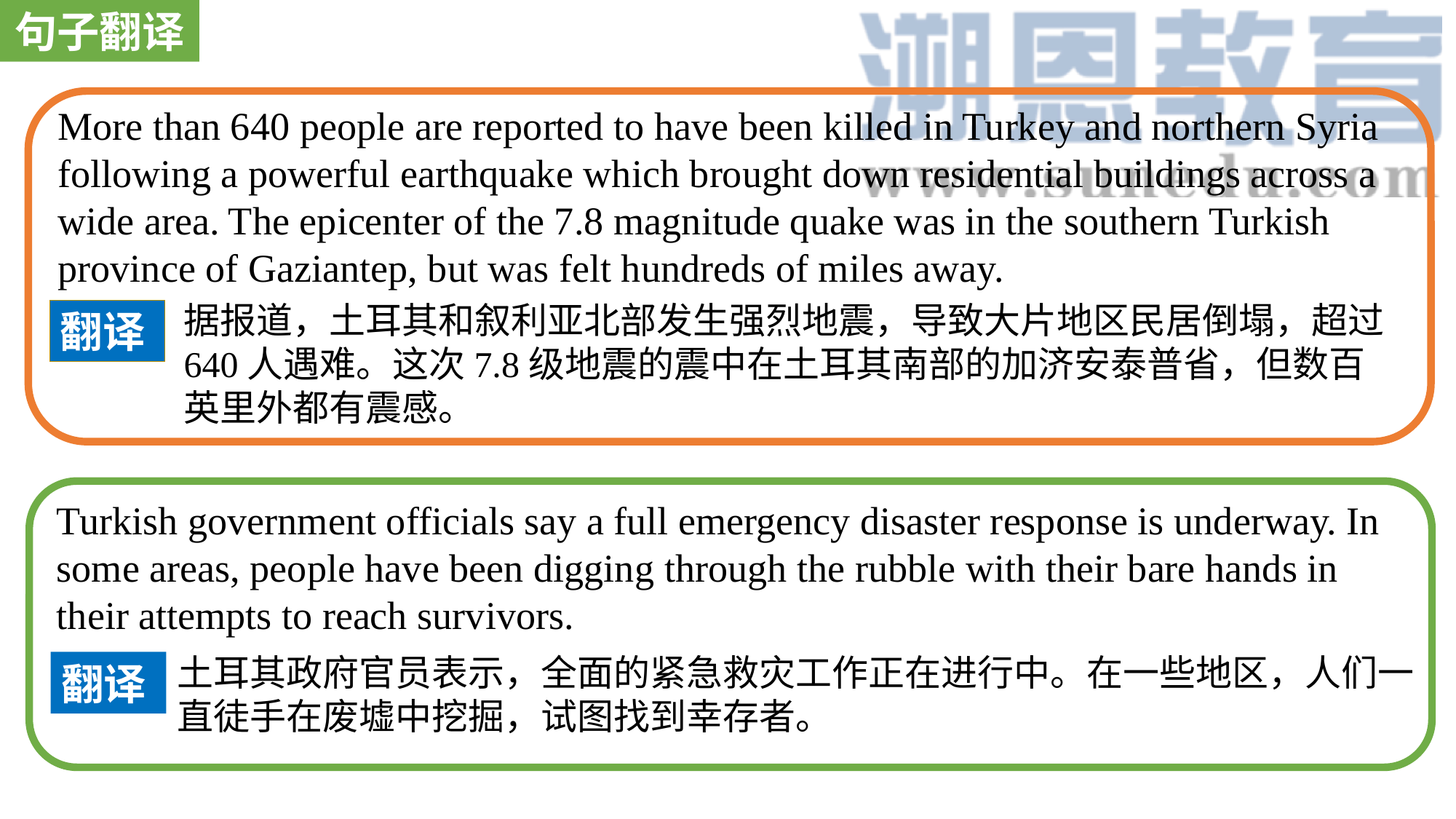

句子翻译

More than 640 people are reported to have been killed in Turkey and northern Syria following a powerful earthquake which brought down residential buildings across a wide area. The epicenter of the 7.8 magnitude quake was in the southern Turkish province of Gaziantep, but was felt hundreds of miles away.
据报道，土耳其和叙利亚北部发生强烈地震，导致大片地区民居倒塌，超过640人遇难。这次7.8级地震的震中在土耳其南部的加济安泰普省，但数百英里外都有震感。
翻译

Turkish government officials say a full emergency disaster response is underway. In some areas, people have been digging through the rubble with their bare hands in their attempts to reach survivors.
土耳其政府官员表示，全面的紧急救灾工作正在进行中。在一些地区，人们一直徒手在废墟中挖掘，试图找到幸存者。
翻译